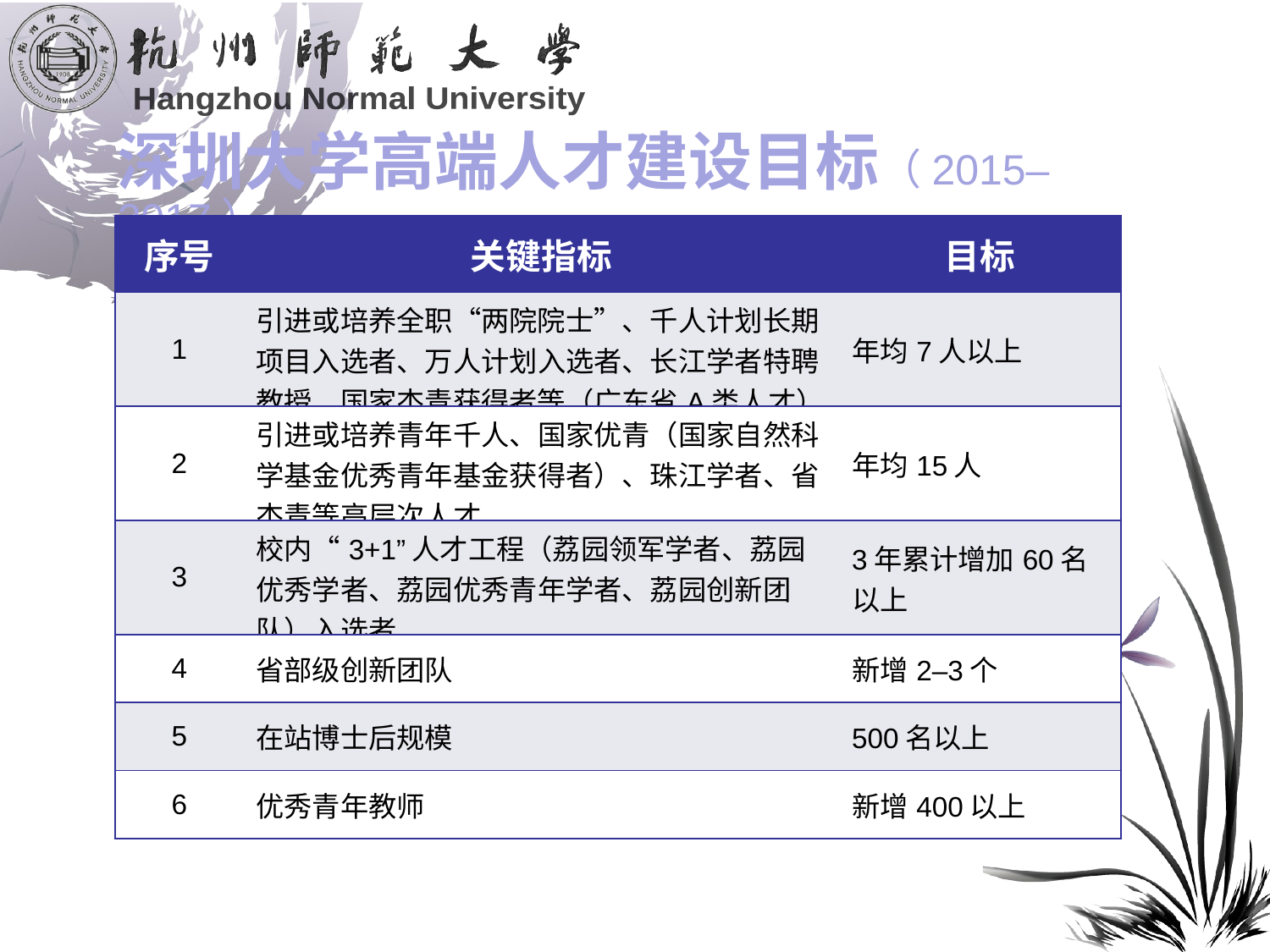

深圳大学高端人才建设目标（2015–2017）
| 序号 | 关键指标 | 目标 |
| --- | --- | --- |
| 1 | 引进或培养全职“两院院士”、千人计划长期项目入选者、万人计划入选者、长江学者特聘教授、国家杰青获得者等（广东省A类人才） | 年均7人以上 |
| 2 | 引进或培养青年千人、国家优青（国家自然科学基金优秀青年基金获得者）、珠江学者、省杰青等高层次人才 | 年均15人 |
| 3 | 校内“3+1”人才工程（荔园领军学者、荔园优秀学者、荔园优秀青年学者、荔园创新团队）入选者 | 3年累计增加60名以上 |
| 4 | 省部级创新团队 | 新增2–3个 |
| 5 | 在站博士后规模 | 500名以上 |
| 6 | 优秀青年教师 | 新增400以上 |